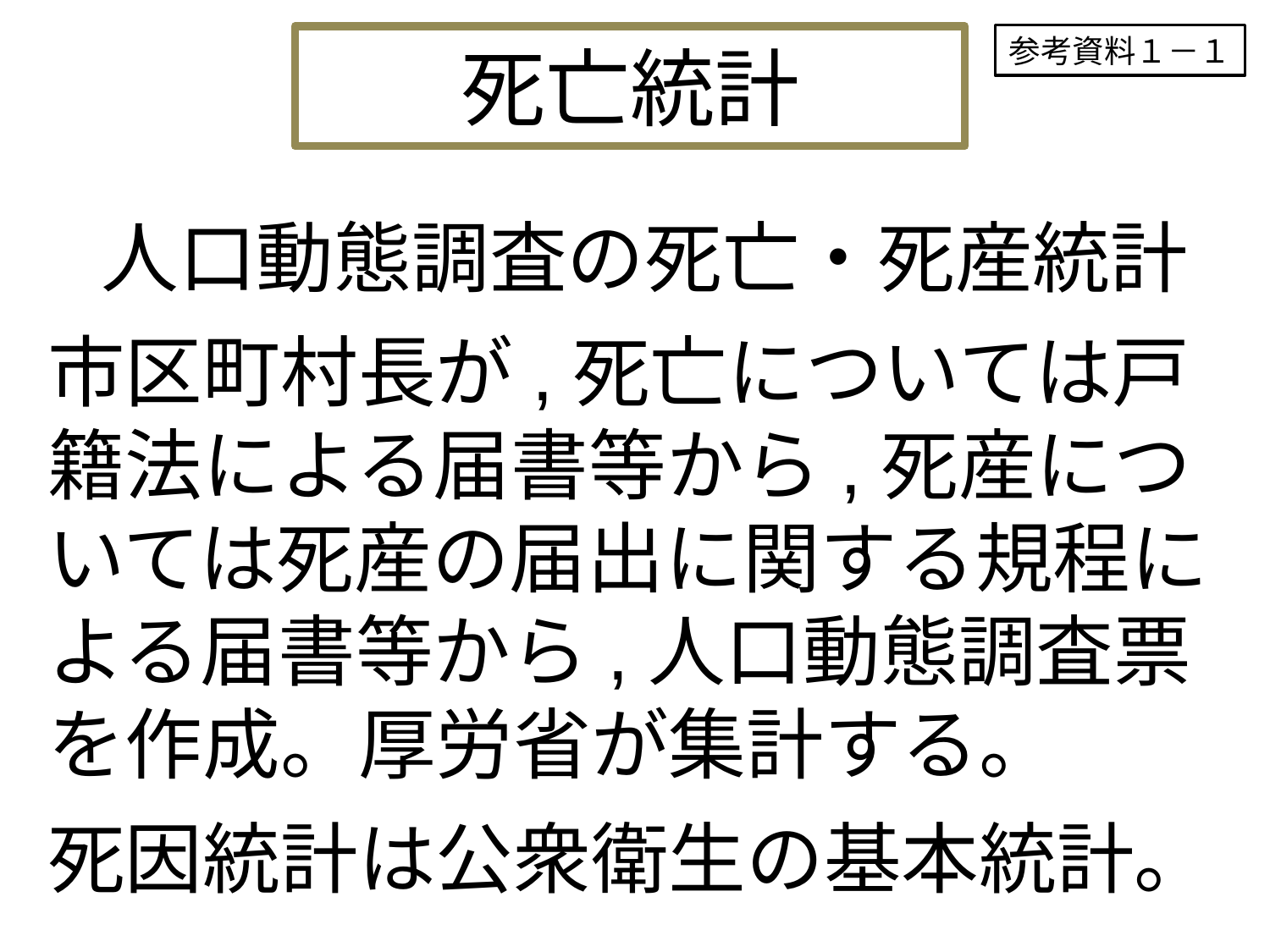

参考資料１－１
# 死亡統計
人口動態調査の死亡・死産統計
市区町村長が,死亡については戸籍法による届書等から,死産については死産の届出に関する規程による届書等から,人口動態調査票を作成。厚労省が集計する。
死因統計は公衆衛生の基本統計。